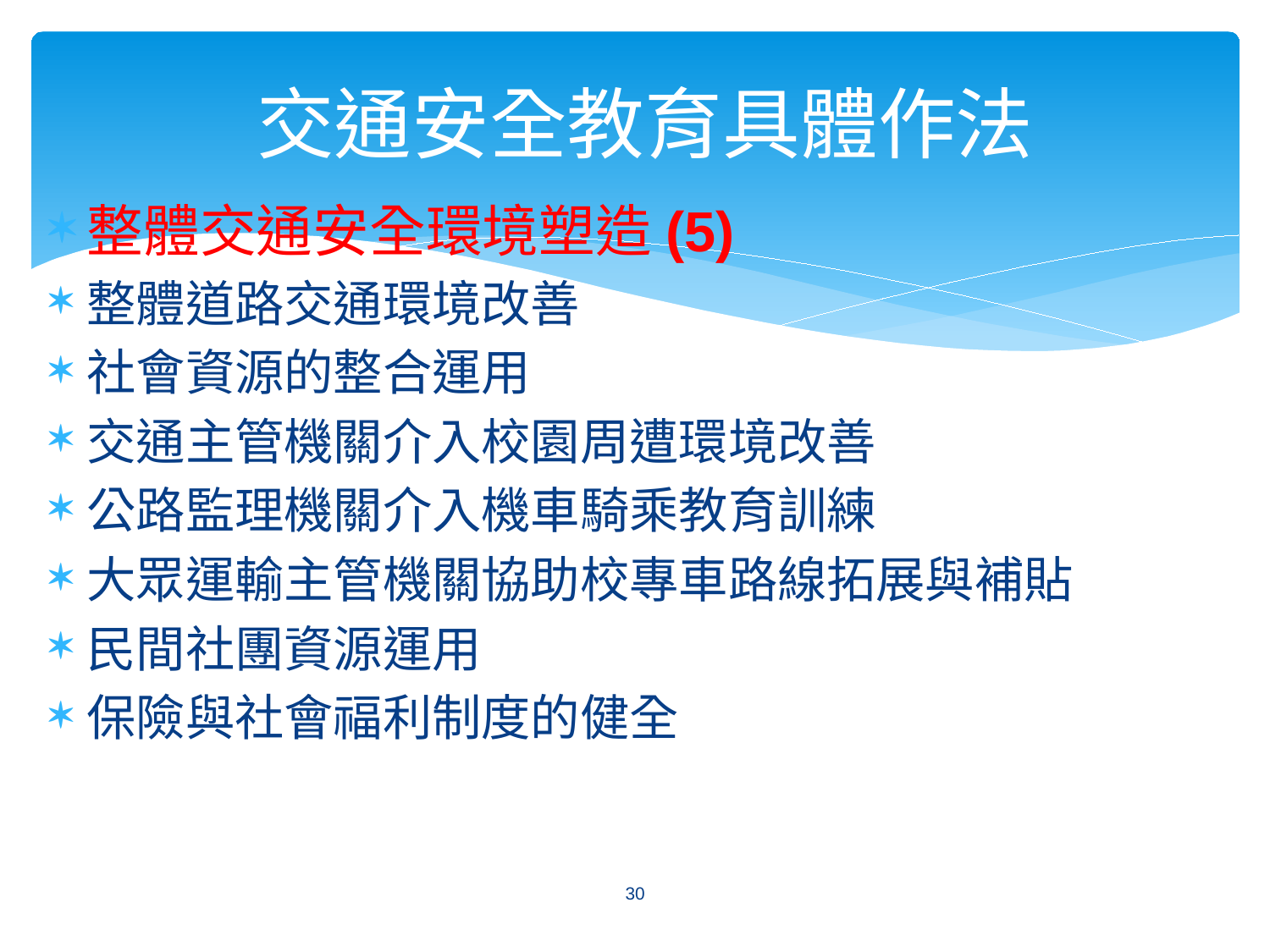

交通安全教育具體作法
整體交通安全環境塑造(5)
整體道路交通環境改善
社會資源的整合運用
交通主管機關介入校園周遭環境改善
公路監理機關介入機車騎乘教育訓練
大眾運輸主管機關協助校專車路線拓展與補貼
民間社團資源運用
保險與社會福利制度的健全
30